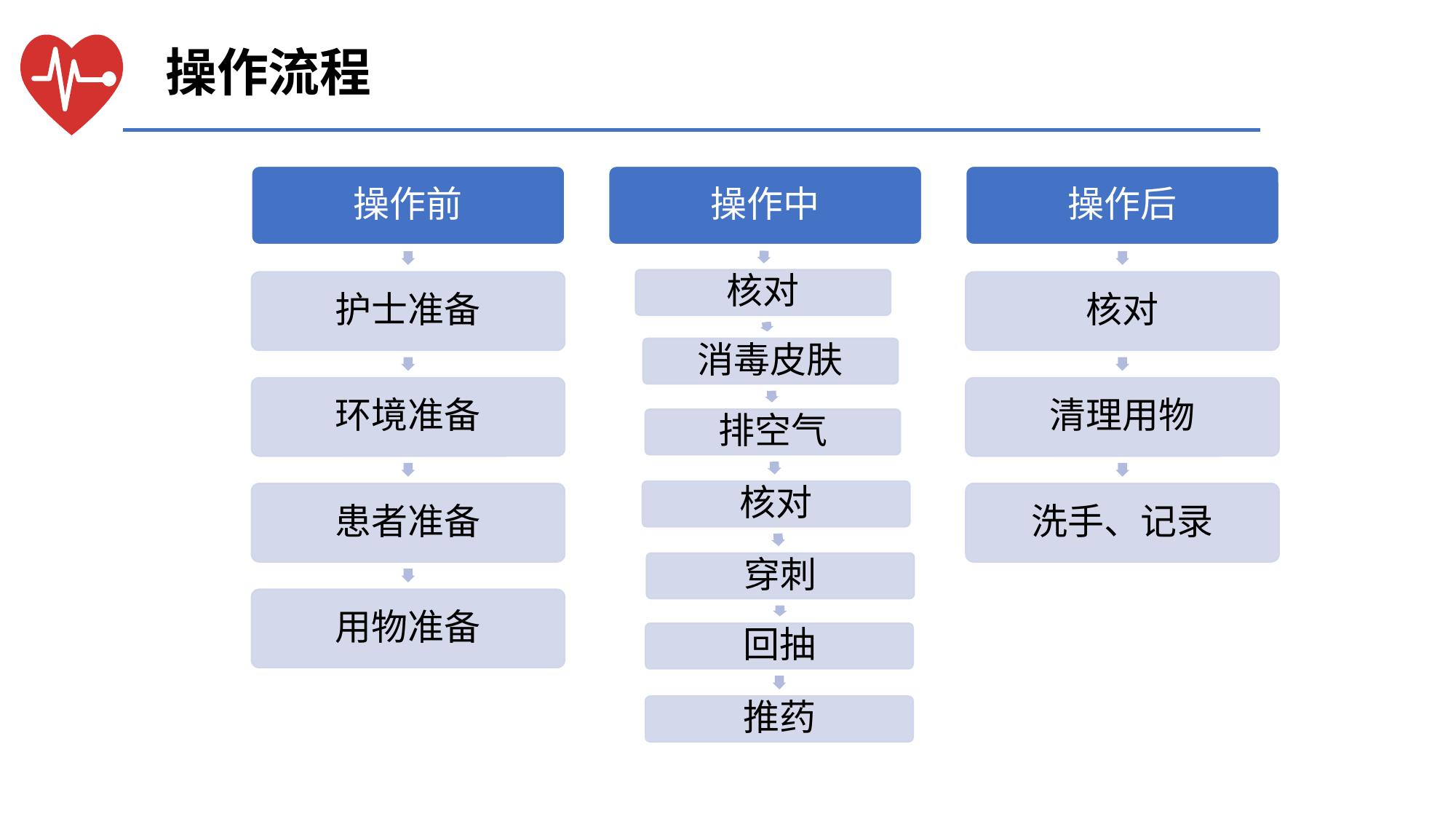

操作流程
操作前
护士准备
环境准备
患者准备
用物准备
操作中
核对
消毒皮肤
排空气
核对
穿刺
回抽
推药
操作后
核对
清理用物
洗手、记录